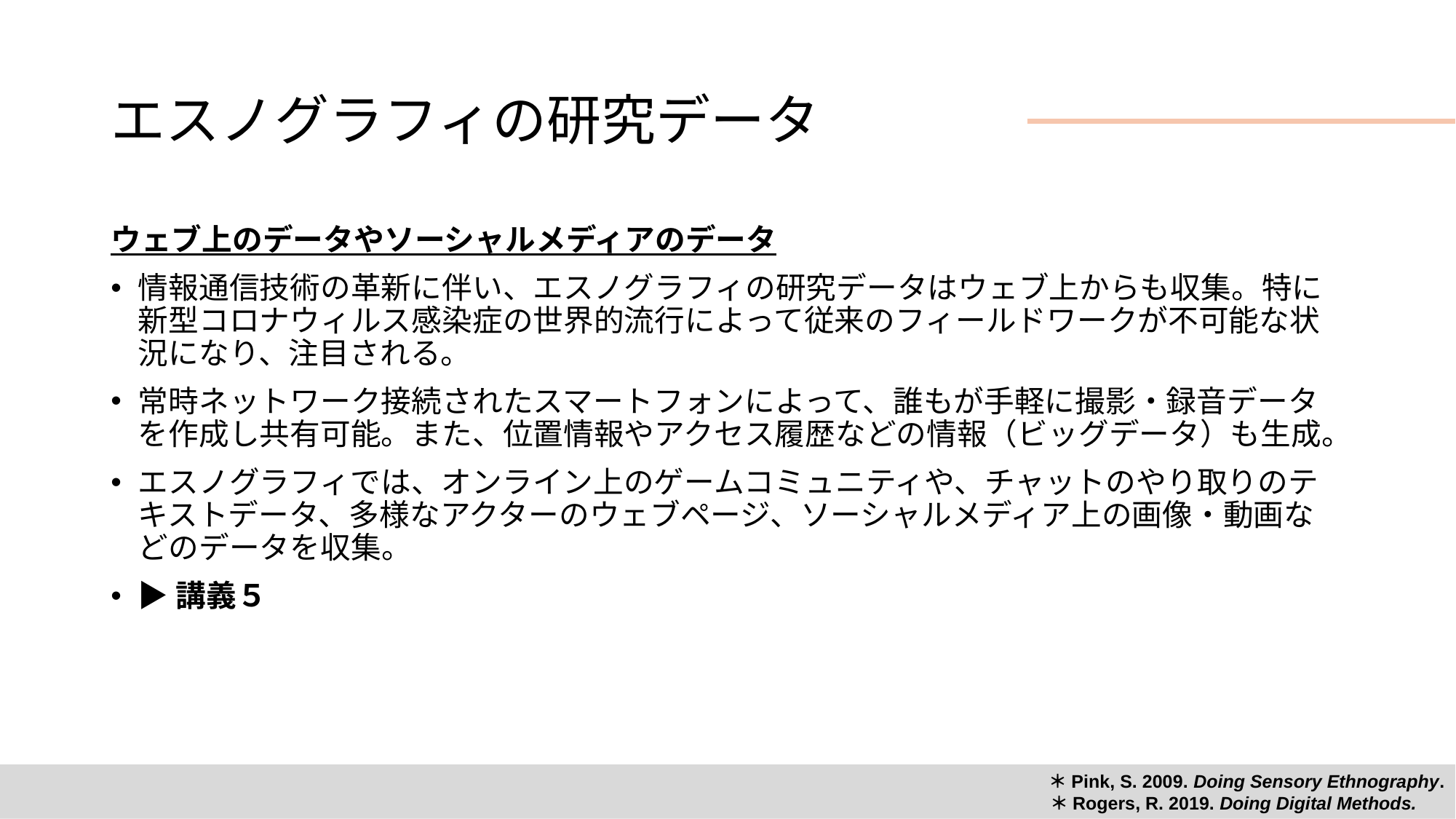

# エスノグラフィの研究データ
ウェブ上のデータやソーシャルメディアのデータ
情報通信技術の革新に伴い、エスノグラフィの研究データはウェブ上からも収集。特に新型コロナウィルス感染症の世界的流行によって従来のフィールドワークが不可能な状況になり、注目される。
常時ネットワーク接続されたスマートフォンによって、誰もが手軽に撮影・録音データを作成し共有可能。また、位置情報やアクセス履歴などの情報（ビッグデータ）も生成。
エスノグラフィでは、オンライン上のゲームコミュニティや、チャットのやり取りのテキストデータ、多様なアクターのウェブページ、ソーシャルメディア上の画像・動画などのデータを収集。
▶講義５
17
＊Pink, S. 2009. Doing Sensory Ethnography.
＊Rogers, R. 2019. Doing Digital Methods.